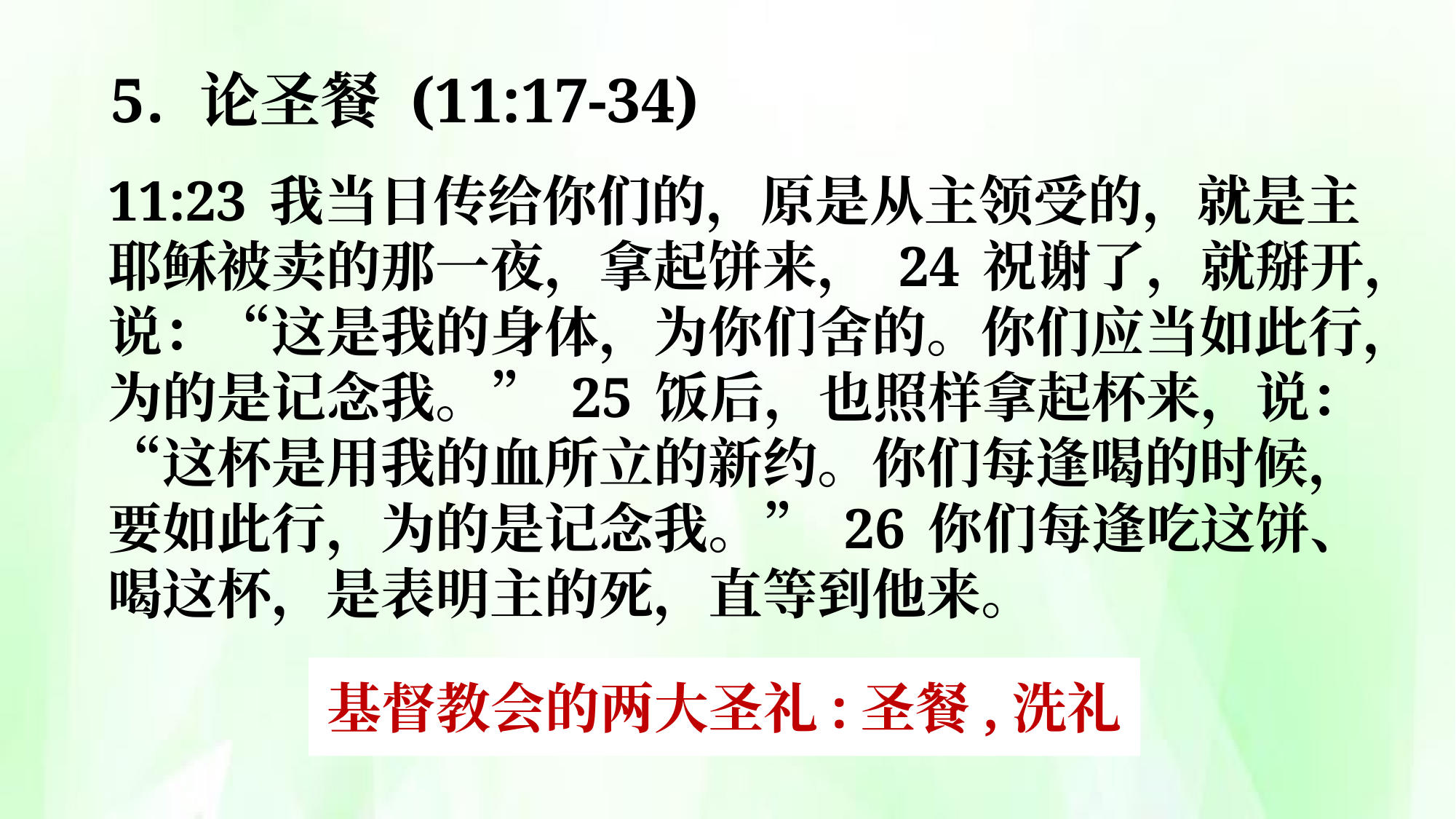

论圣餐 (11:17-34)
11:23 我当日传给你们的，原是从主领受的，就是主耶稣被卖的那一夜，拿起饼来， 24 祝谢了，就掰开，说：“这是我的身体，为你们舍的。你们应当如此行，为的是记念我。” 25 饭后，也照样拿起杯来，说：“这杯是用我的血所立的新约。你们每逢喝的时候，要如此行，为的是记念我。” 26 你们每逢吃这饼、喝这杯，是表明主的死，直等到他来。
基督教会的两大圣礼:圣餐,洗礼